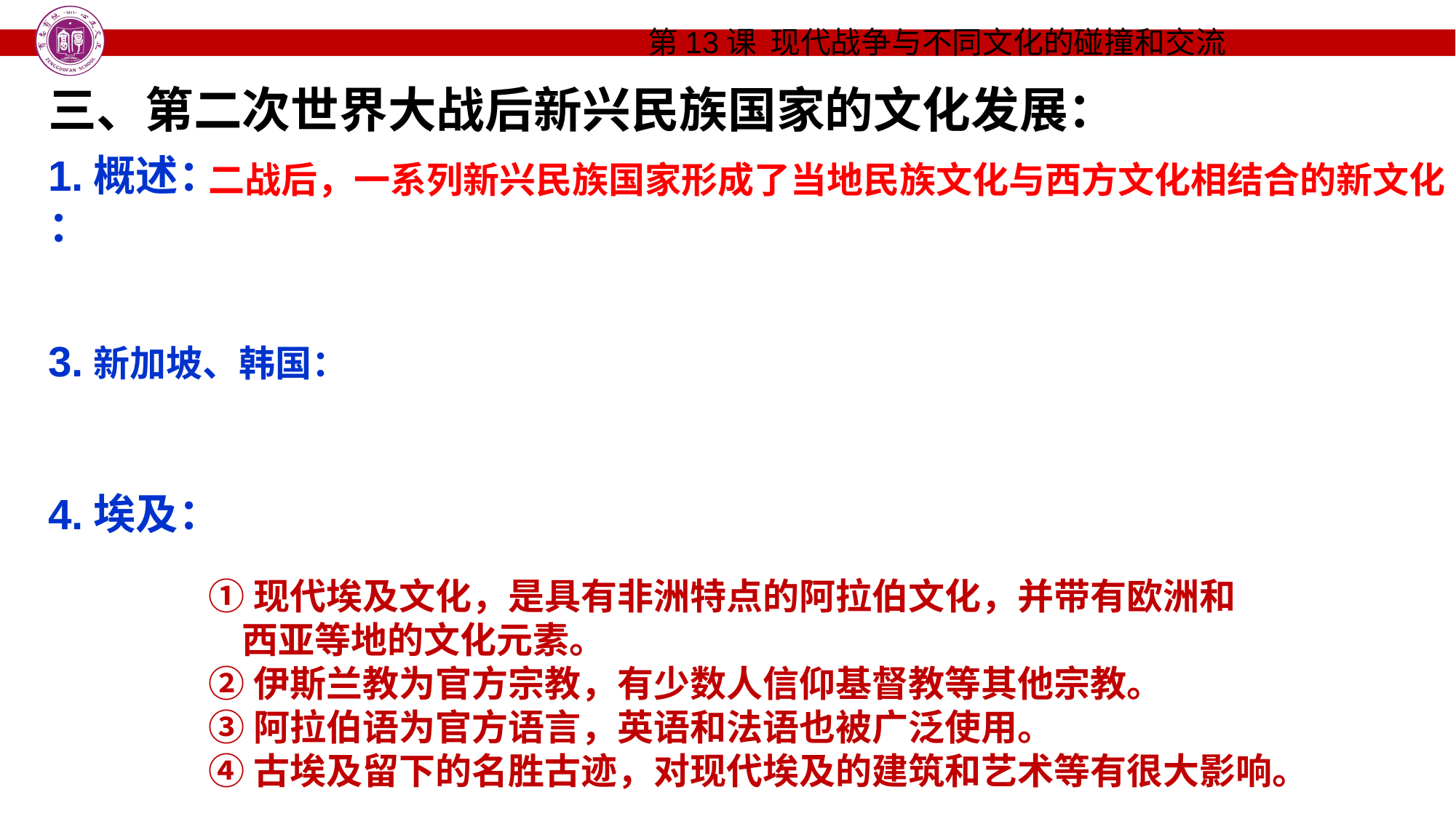

第13课  现代战争与不同文化的碰撞和交流
三、第二次世界大战后新兴民族国家的文化发展：
1.概述：
：

3.新加坡、韩国：

4.埃及：

二战后，一系列新兴民族国家形成了当地民族文化与西方文化相结合的新文化
①现代埃及文化，是具有非洲特点的阿拉伯文化，并带有欧洲和
   西亚等地的文化元素。
②伊斯兰教为官方宗教，有少数人信仰基督教等其他宗教。
③阿拉伯语为官方语言，英语和法语也被广泛使用。
④古埃及留下的名胜古迹，对现代埃及的建筑和艺术等有很大影响。